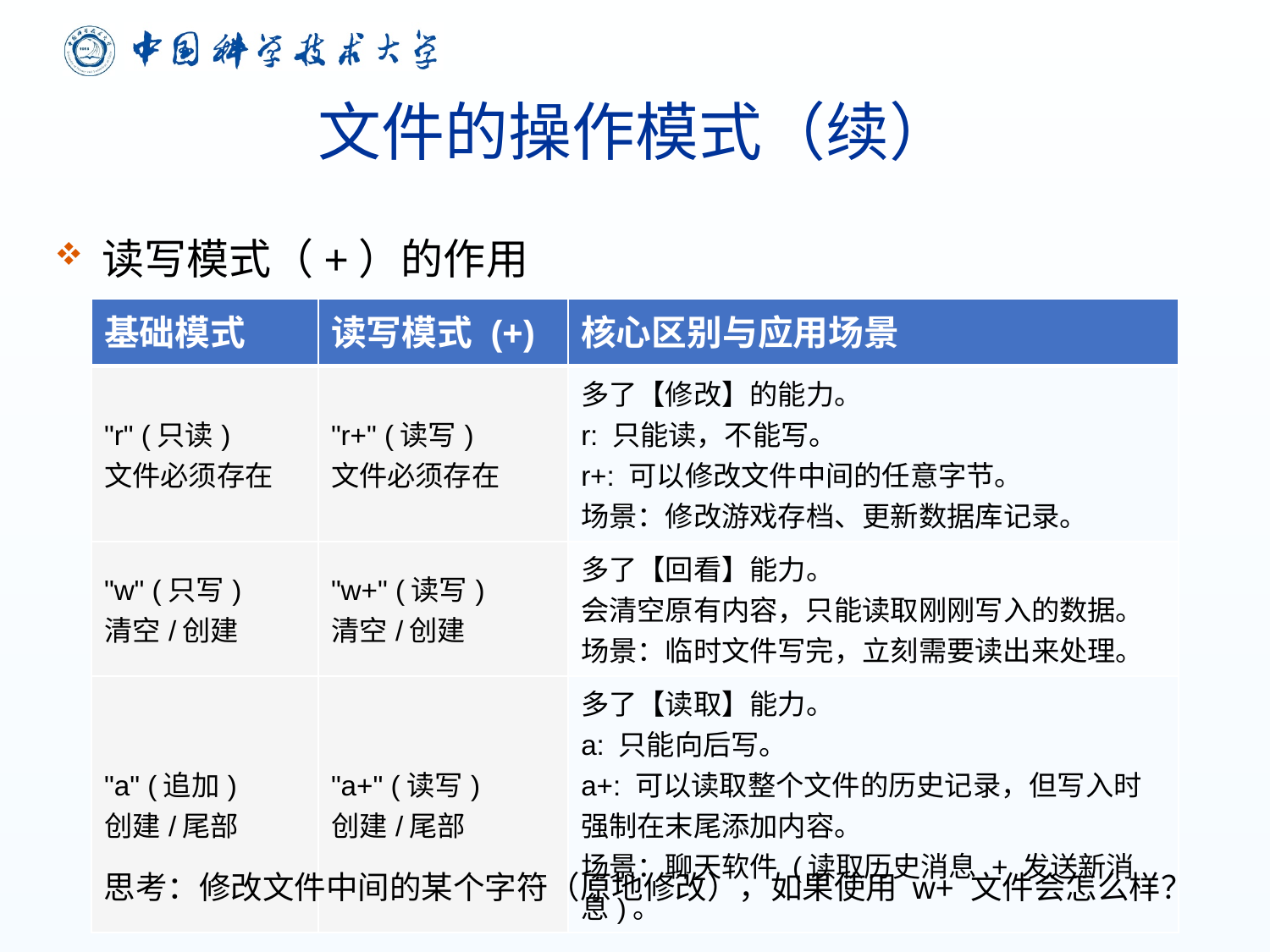

# 文件的操作模式（续）
读写模式（+）的作用
| 基础模式 | 读写模式 (+) | 核心区别与应用场景 |
| --- | --- | --- |
| "r" (只读) 文件必须存在 | "r+" (读写) 文件必须存在 | 多了【修改】的能力。 r: 只能读，不能写。 r+: 可以修改文件中间的任意字节。 场景：修改游戏存档、更新数据库记录。 |
| "w" (只写) 清空/创建 | "w+" (读写) 清空/创建 | 多了【回看】能力。 会清空原有内容，只能读取刚刚写入的数据。 场景：临时文件写完，立刻需要读出来处理。 |
| "a" (追加) 创建/尾部 | "a+" (读写) 创建/尾部 | 多了【读取】能力。 a: 只能向后写。 a+: 可以读取整个文件的历史记录，但写入时强制在末尾添加内容。 场景：聊天软件 (读取历史消息 + 发送新消息)。 |
思考：修改文件中间的某个字符（原地修改），如果使用 w+ 文件会怎么样？